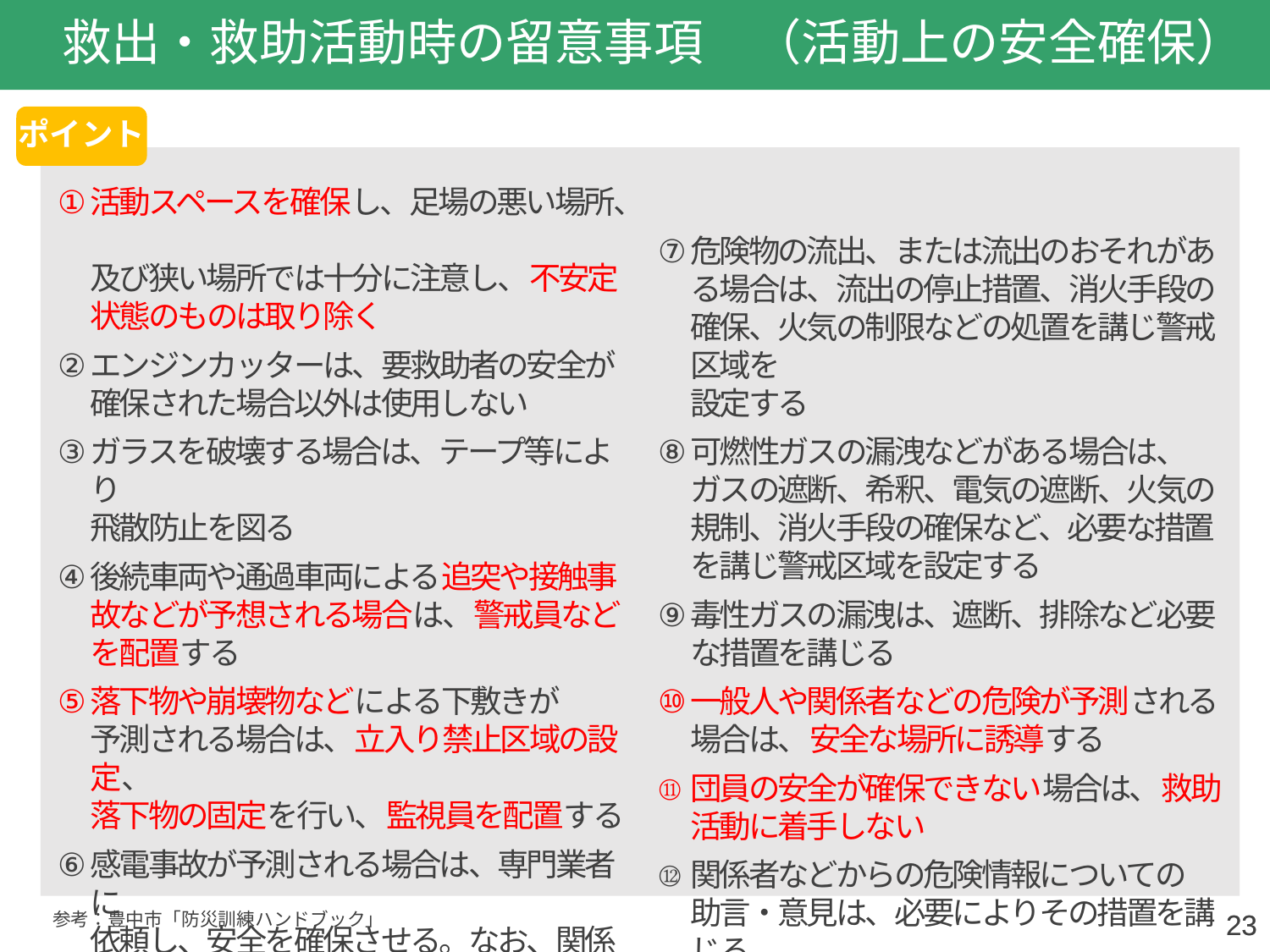

# 救出・救助活動時の留意事項　（活動上の安全確保）
ポイント
活動スペースを確保し、足場の悪い場所、
及び狭い場所では十分に注意し、不安定
状態のものは取り除く
エンジンカッターは、要救助者の安全が
確保された場合以外は使用しない
ガラスを破壊する場合は、テープ等により
飛散防止を図る
後続車両や通過車両による追突や接触事故などが予想される場合は、警戒員などを配置する
落下物や崩壊物などによる下敷きが
予測される場合は、立入り禁止区域の設定、
落下物の固定を行い、監視員を配置する
感電事故が予測される場合は、専門業者に
依頼し、安全を確保させる。なお、関係者が
いる場合には、努めて関係者に行わせる

危険物の流出、または流出のおそれがある場合は、流出の停止措置、消火手段の確保、火気の制限などの処置を講じ警戒区域を
設定する
可燃性ガスの漏洩などがある場合は、
ガスの遮断、希釈、電気の遮断、火気の
規制、消火手段の確保など、必要な措置を講じ警戒区域を設定する
毒性ガスの漏洩は、遮断、排除など必要な措置を講じる
一般人や関係者などの危険が予測される
場合は、安全な場所に誘導する
団員の安全が確保できない場合は、救助
活動に着手しない
関係者などからの危険情報についての
助言・意見は、必要によりその措置を講じる

23
23
参考：豊中市「防災訓練ハンドブック」